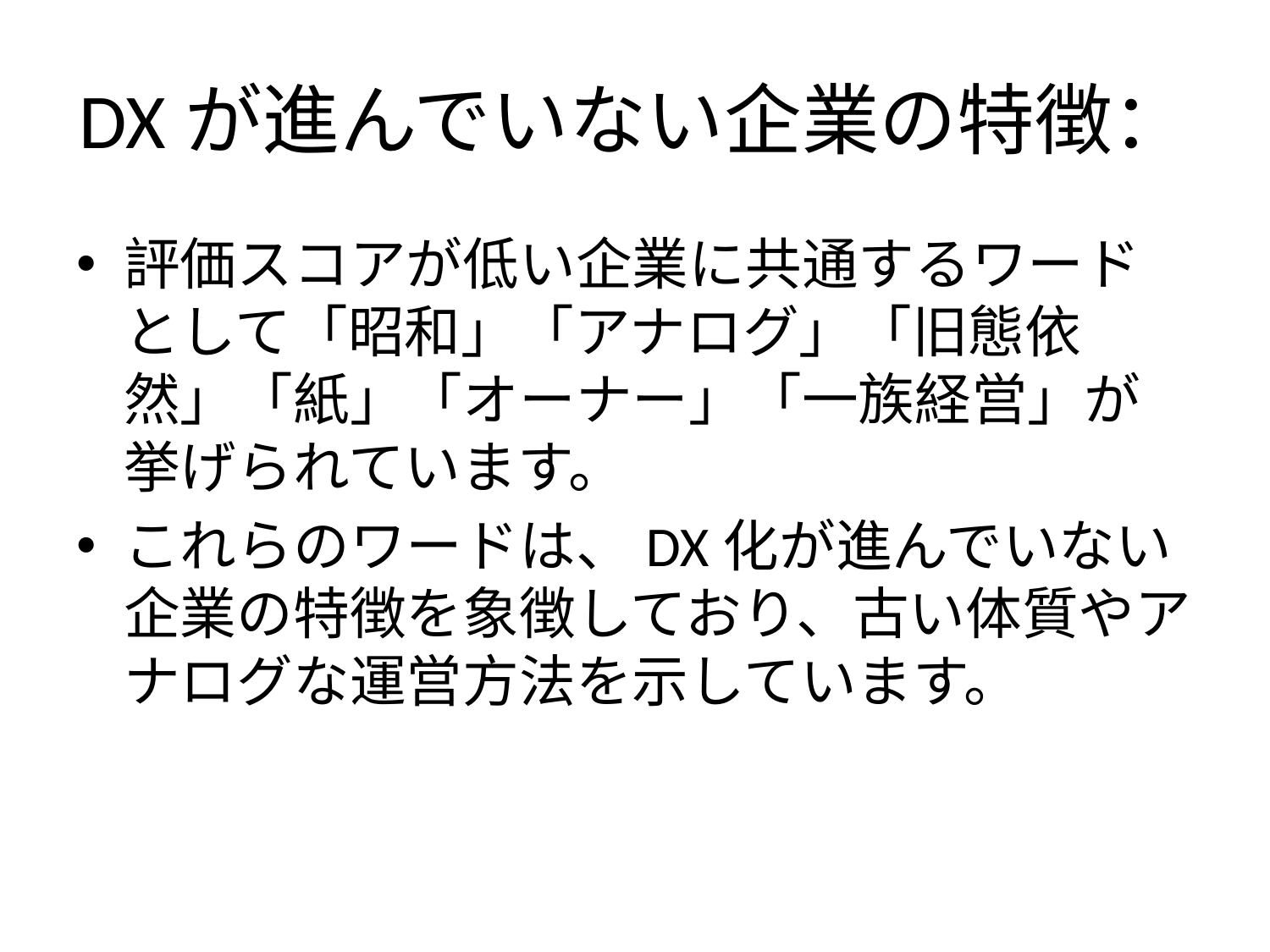

# DXが進んでいない企業の特徴：
評価スコアが低い企業に共通するワードとして「昭和」「アナログ」「旧態依然」「紙」「オーナー」「一族経営」が挙げられています。
これらのワードは、DX化が進んでいない企業の特徴を象徴しており、古い体質やアナログな運営方法を示しています。